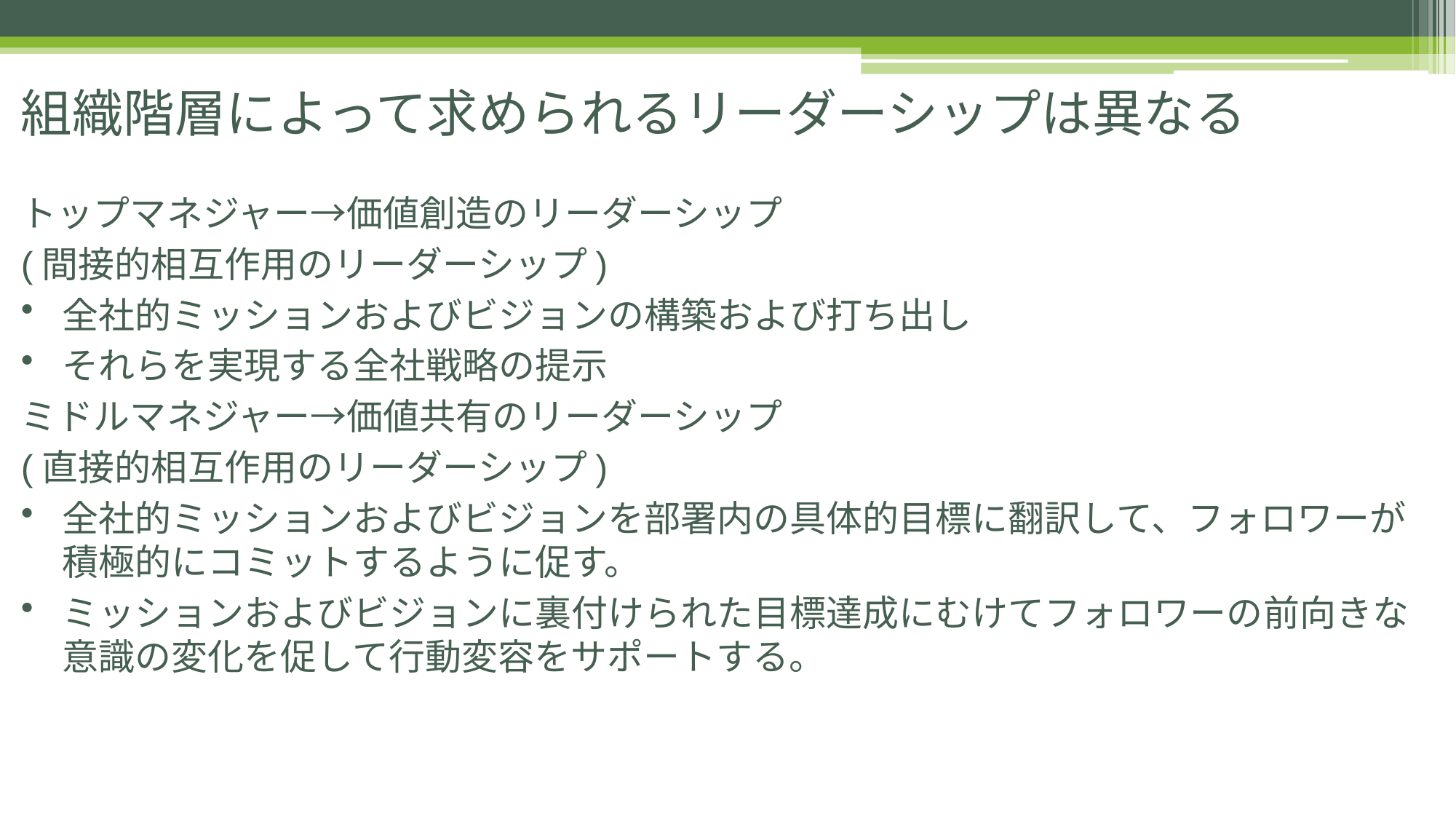

# 組織階層によって求められるリーダーシップは異なる
トップマネジャー→価値創造のリーダーシップ
(間接的相互作用のリーダーシップ)
全社的ミッションおよびビジョンの構築および打ち出し
それらを実現する全社戦略の提示
ミドルマネジャー→価値共有のリーダーシップ
(直接的相互作用のリーダーシップ)
全社的ミッションおよびビジョンを部署内の具体的目標に翻訳して、フォロワーが積極的にコミットするように促す。
ミッションおよびビジョンに裏付けられた目標達成にむけてフォロワーの前向きな意識の変化を促して行動変容をサポートする。